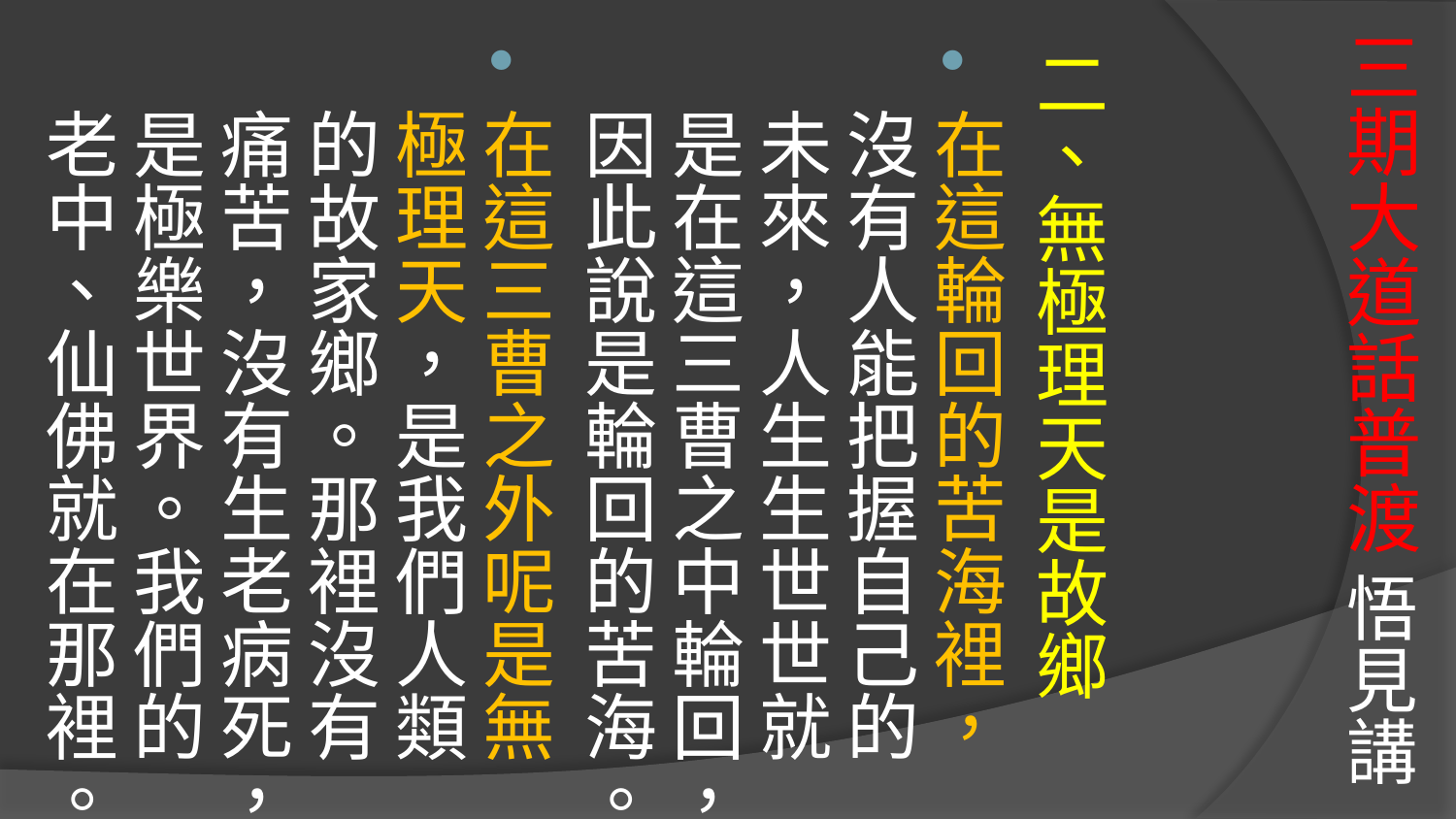

# 三期大道話普渡 悟見講
二、無極理天是故鄉
在這輪回的苦海裡，沒有人能把握自己的未來，人生生世世就是在這三曹之中輪回，因此說是輪回的苦海。
在這三曹之外呢是無極理天，是我們人類的故家鄉。那裡沒有痛苦，沒有生老病死，是極樂世界。我們的老中、仙佛就在那裡。